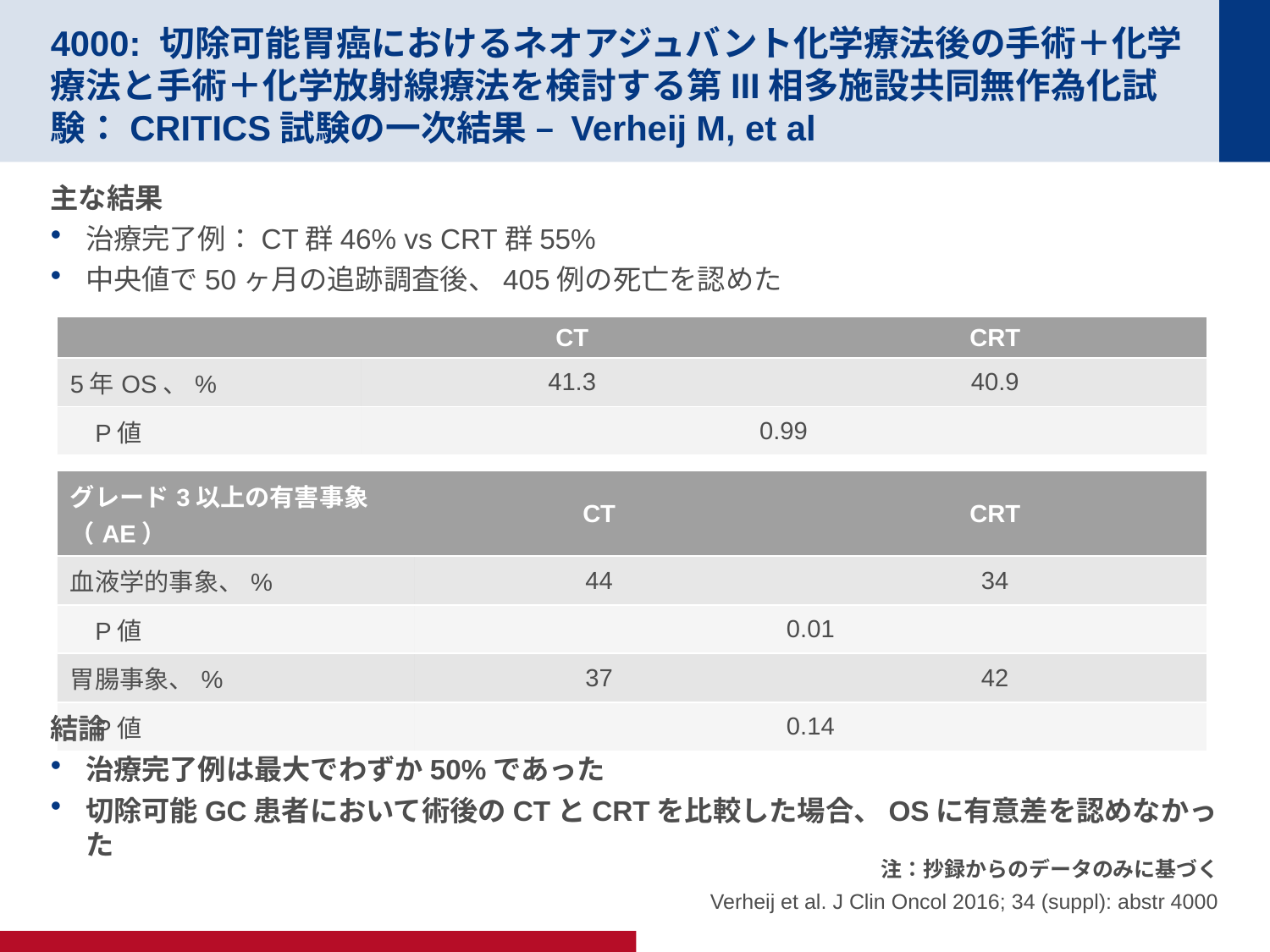

# 4000: 切除可能胃癌におけるネオアジュバント化学療法後の手術＋化学療法と手術＋化学放射線療法を検討する第III相多施設共同無作為化試験：CRITICS試験の一次結果 – Verheij M, et al
主な結果
治療完了例：CT群46% vs CRT群55%
中央値で50ヶ月の追跡調査後、405例の死亡を認めた

結論
治療完了例は最大でわずか50%であった
切除可能GC患者において術後のCTとCRTを比較した場合、OSに有意差を認めなかった
|  | CT | CRT |
| --- | --- | --- |
| 5年OS、% | 41.3 | 40.9 |
| P値 | 0.99 |  |
| グレード3以上の有害事象（AE） | CT | CRT |
| --- | --- | --- |
| 血液学的事象、% | 44 | 34 |
| P値 | 0.01 |  |
| 胃腸事象、% | 37 | 42 |
| P値 | 0.14 |  |
注：抄録からのデータのみに基づく
Verheij et al. J Clin Oncol 2016; 34 (suppl): abstr 4000